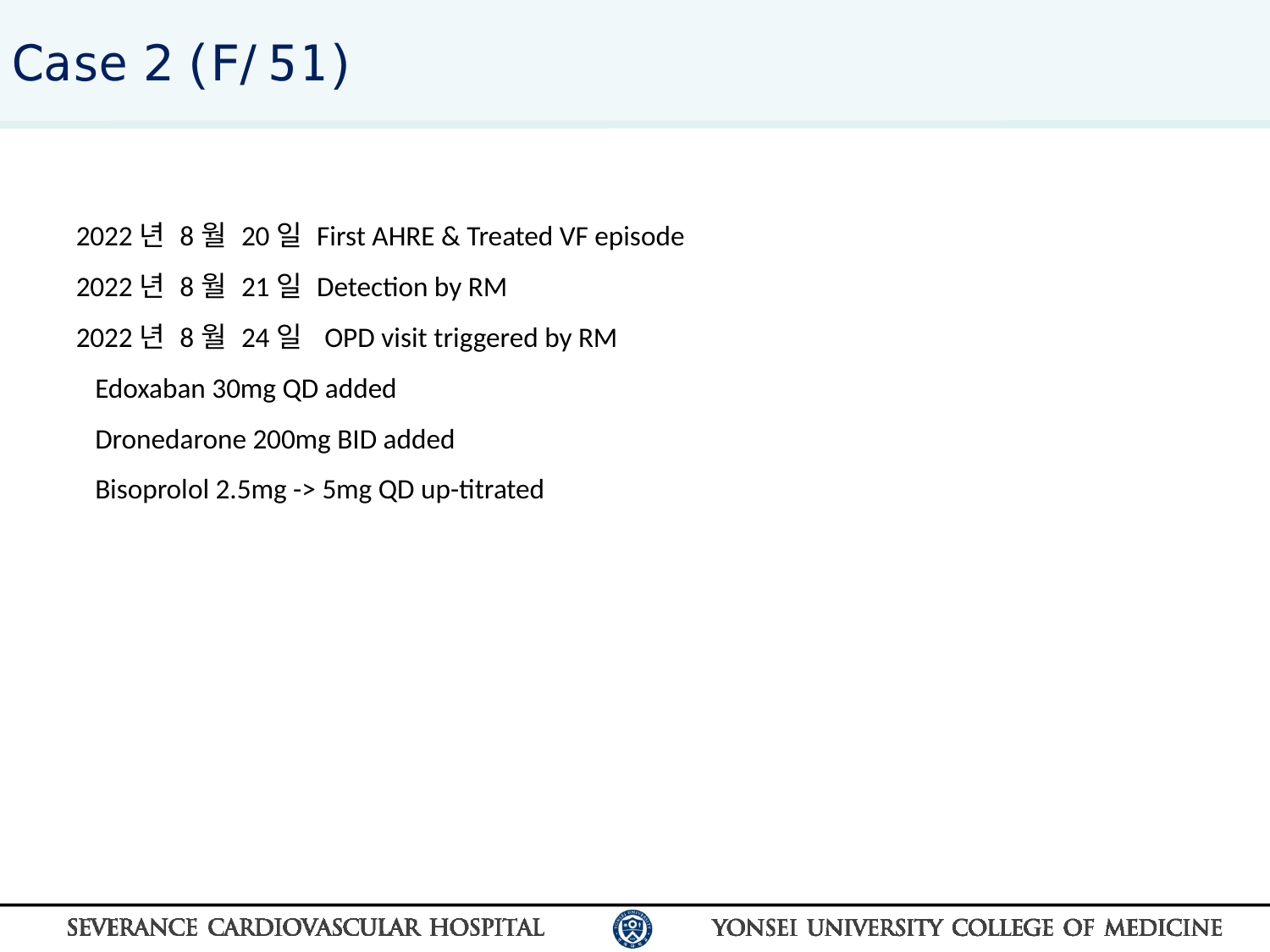

#
h
Case 1 (M/57)
Case 2 (F/51)

2022년 8월 20일 First AHRE & Treated VF episode
2022년 8월 21일 Detection by RM
2022년 8월 24일  OPD visit triggered by RM
   Edoxaban 30mg QD added
   Dronedarone 200mg BID added
   Bisoprolol 2.5mg -> 5mg QD up-titrated